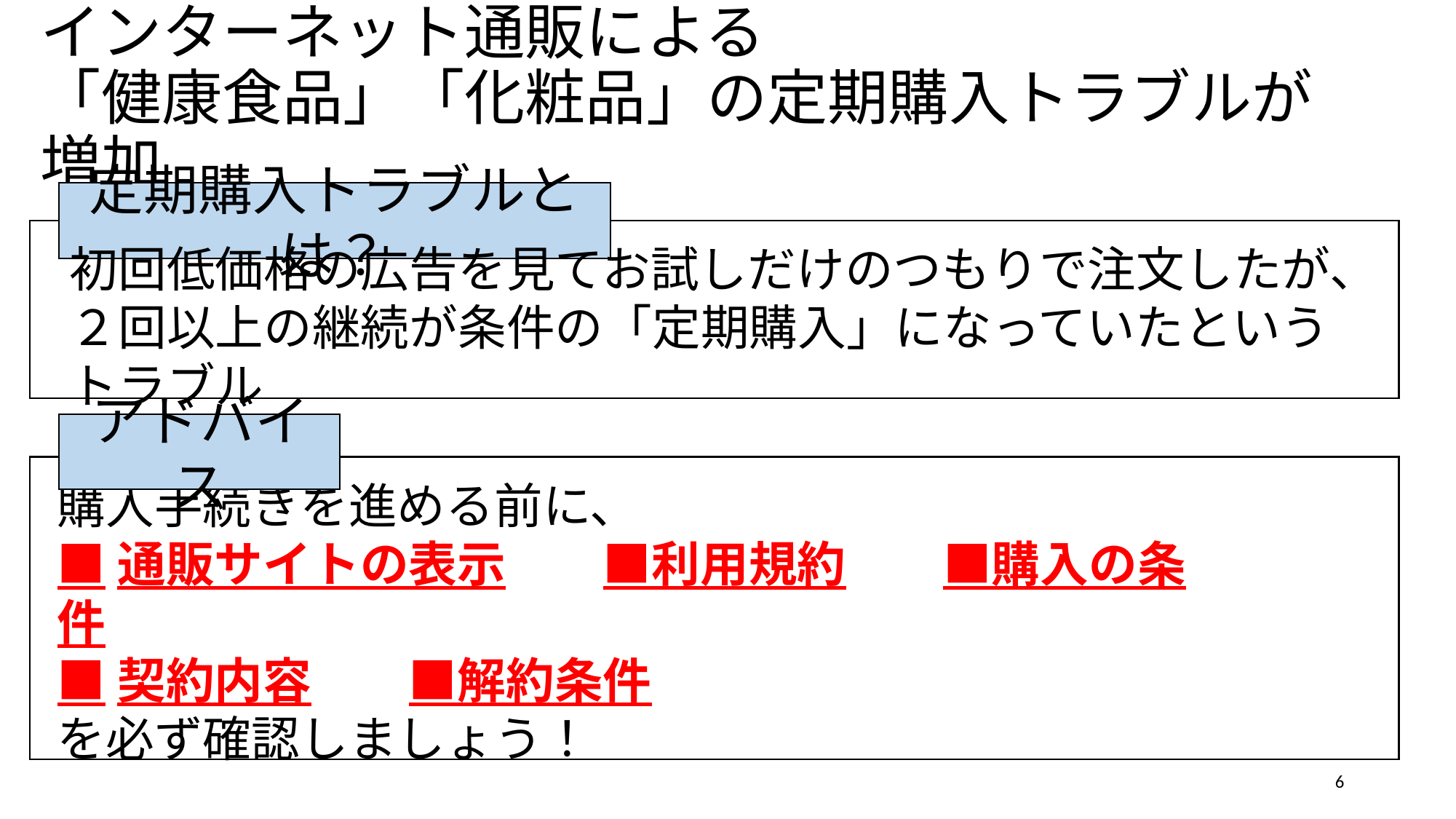

# インターネット通販による 「健康食品」「化粧品」の定期購入トラブルが増加
定期購入トラブルとは？

初回低価格の広告を見てお試しだけのつもりで注文したが、
２回以上の継続が条件の「定期購入」になっていたというトラブル
アドバイス
購入手続きを進める前に、
■通販サイトの表示　　■利用規約　　■購入の条件
■契約内容　　■解約条件
を必ず確認しましょう！

6